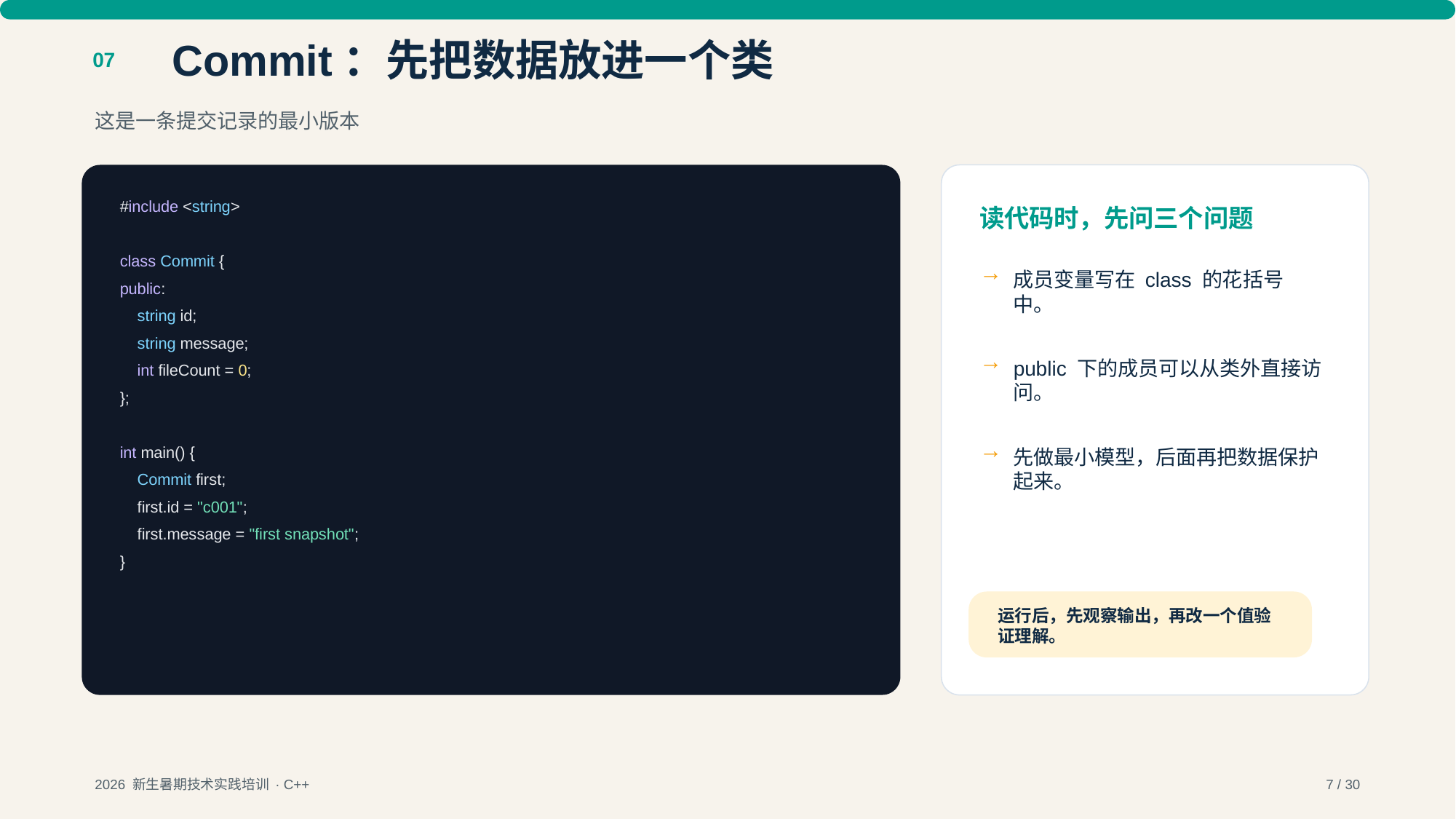

Commit：先把数据放进一个类
07
这是一条提交记录的最小版本

#include <string>
读代码时，先问三个问题

class Commit {
→
成员变量写在 class 的花括号中。
public:
    string id;
    string message;
→
public 下的成员可以从类外直接访问。
    int fileCount = 0;
};

→
先做最小模型，后面再把数据保护起来。
int main() {
    Commit first;
    first.id = "c001";
    first.message = "first snapshot";
}

运行后，先观察输出，再改一个值验证理解。
2026 新生暑期技术实践培训 · C++
7 / 30